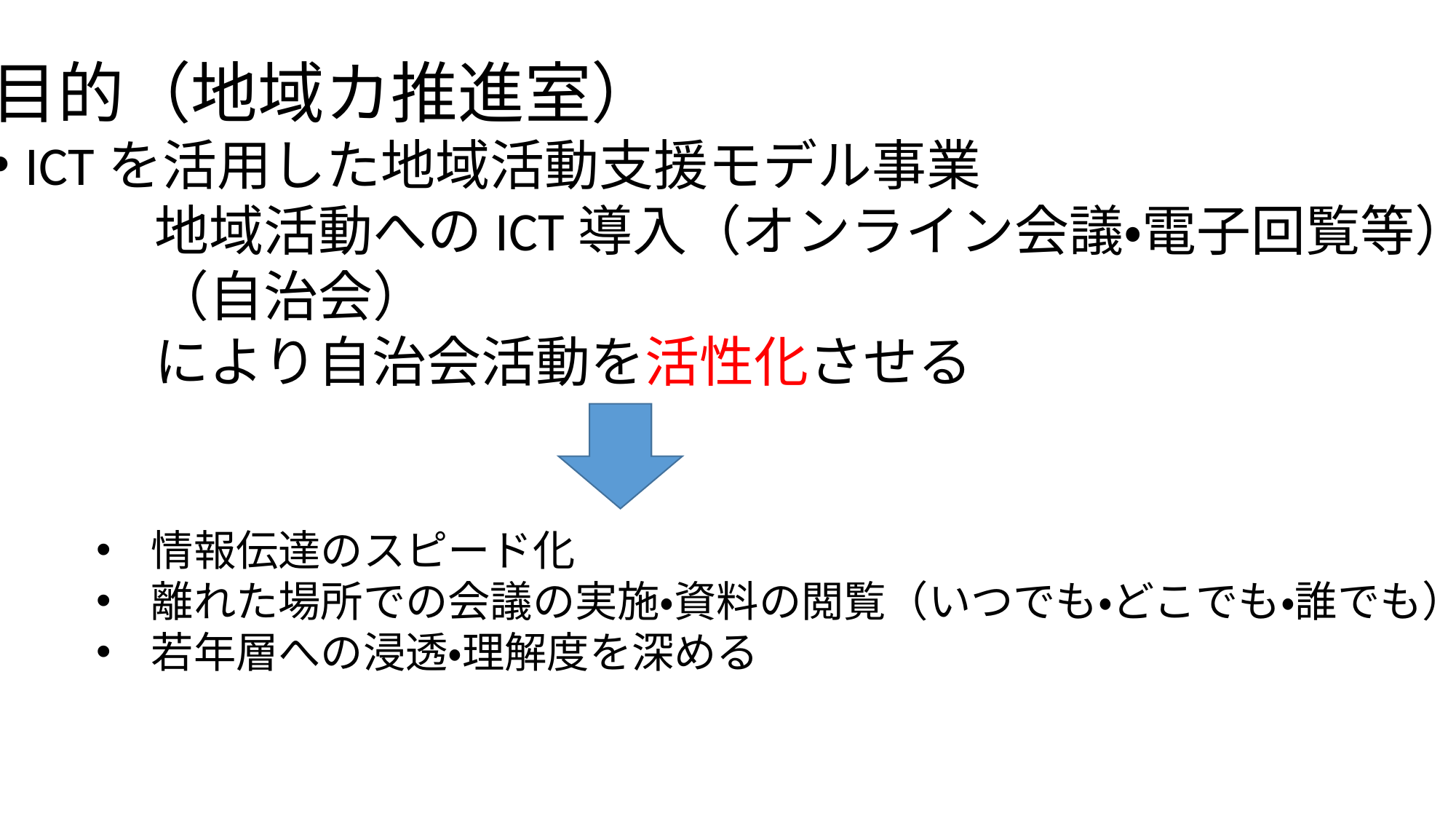

目的（地域カ推進室）
ICTを活用した地域活動支援モデル事業
　　　地域活動へのICT導入（オンライン会議・電子回覧等）
　　　（自治会）
　　　により自治会活動を活性化させる

情報伝達のスピード化
離れた場所での会議の実施・資料の閲覧（いつでも・どこでも・誰でも）
若年層への浸透・理解度を深める